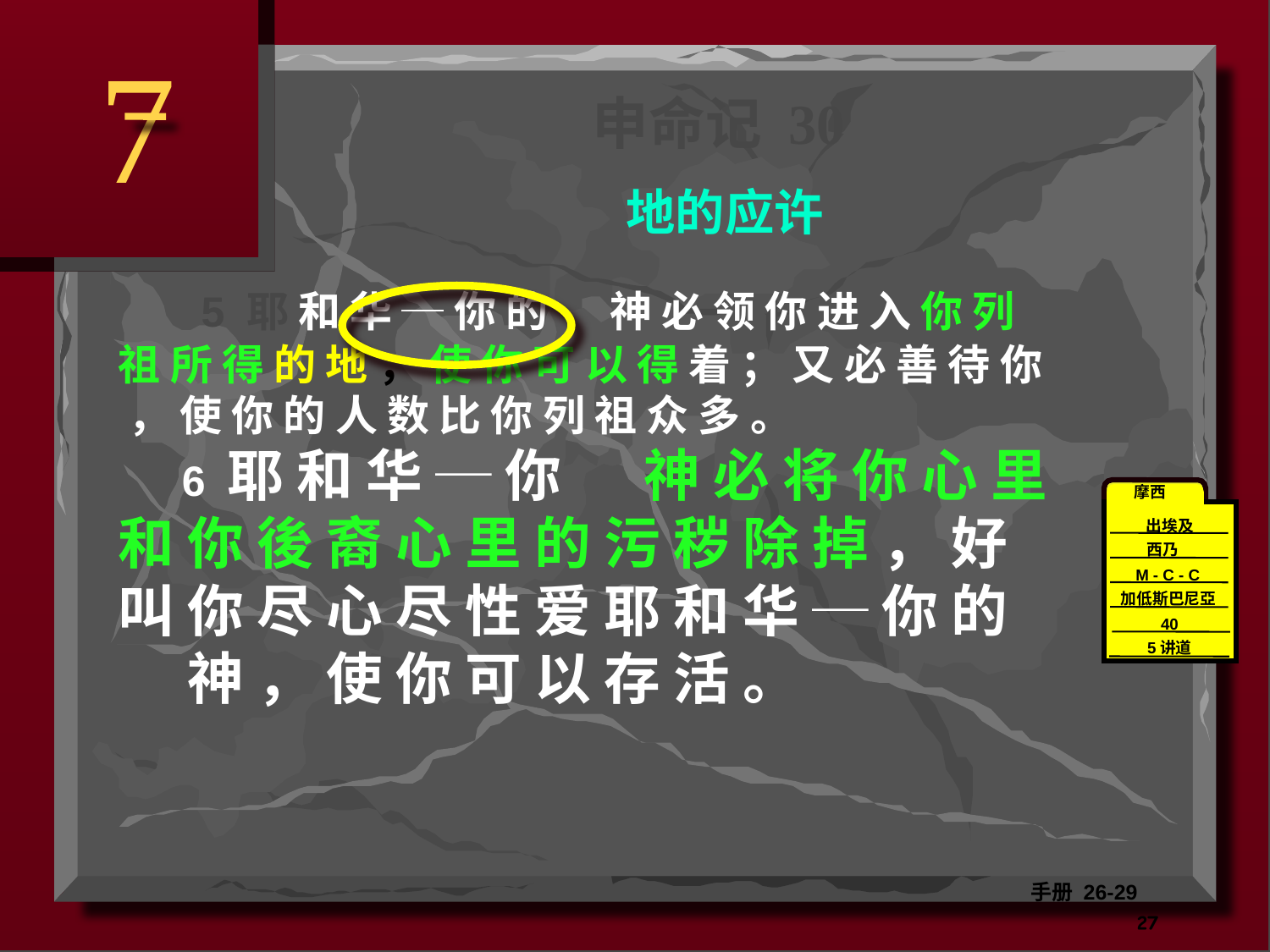

7
申命记 30
地的应许

      5 耶 和 华 ─ 你 的 　 神 必 领 你 进 入 你 列 祖 所 得 的 地 ， 使 你 可 以 得 着 ； 又 必 善 待 你 ， 使 你 的 人 数 比 你 列 祖 众 多 。
 	6 耶 和 华 ─ 你 　 神 必 将 你 心 里 和 你 後 裔 心 里 的 污 秽 除 掉 ， 好 叫 你 尽 心 尽 性 爱 耶 和 华 ─ 你 的 　 神 ， 使 你 可 以 存 活 。
‏

摩西

出埃及

西乃

M - C - C

加低斯巴尼亞
40

40

5讲道

手册 26-29
27